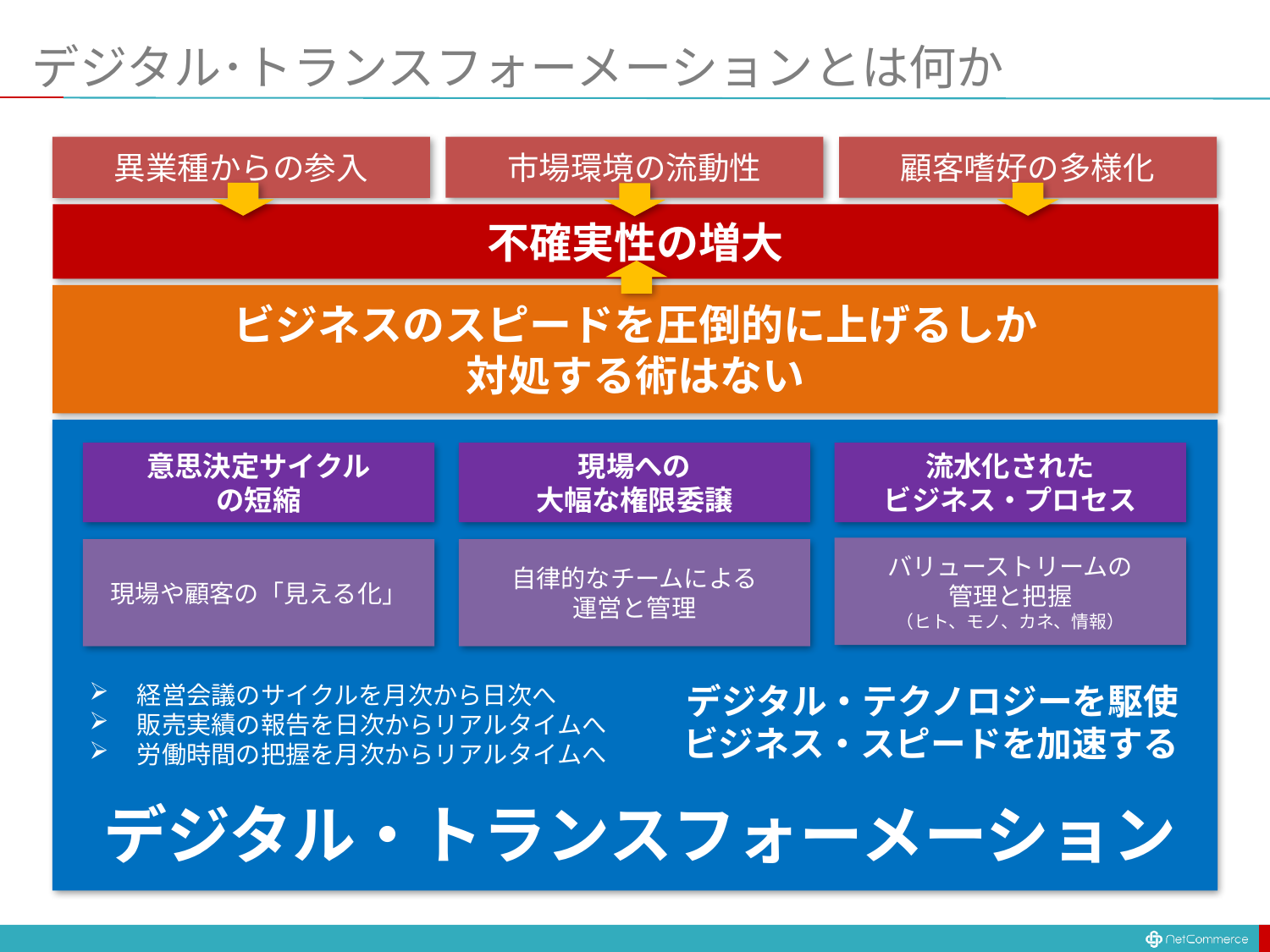

# デジタル･トランスフォーメーションとは何か
市場環境の流動性
顧客嗜好の多様化
異業種からの参入

不確実性の増大

ビジネスのスピードを圧倒的に上げるしか
対処する術はない

流水化された
ビジネス・プロセス
意思決定サイクル
の短縮
現場への
大幅な権限委譲
バリューストリームの
管理と把握
（ヒト、モノ、カネ、情報）
現場や顧客の「見える化」
自律的なチームによる
運営と管理
デジタル・テクノロジーを駆使
ビジネス・スピードを加速する
経営会議のサイクルを月次から日次へ
販売実績の報告を日次からリアルタイムへ
労働時間の把握を月次からリアルタイムへ
デジタル・トランスフォーメーション